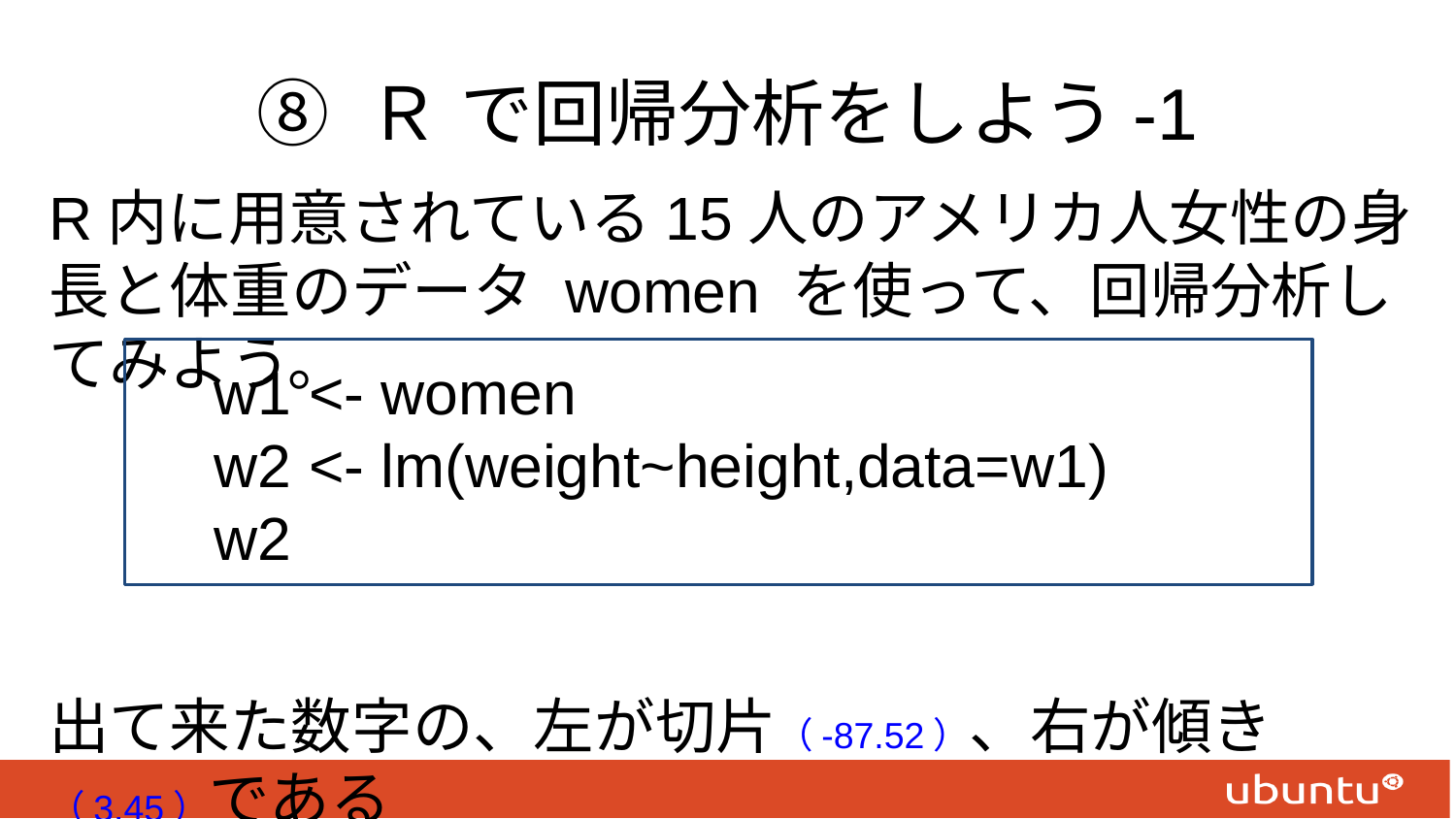

# ⑧ Ｒ で回帰分析をしよう-1
R内に用意されている15人のアメリカ人女性の身長と体重のデータ women を使って、回帰分析してみよう。

出て来た数字の、左が切片（-87.52）、右が傾き（3.45）である
　w1 <- women
　w2 <- lm(weight~height,data=w1)
　w2